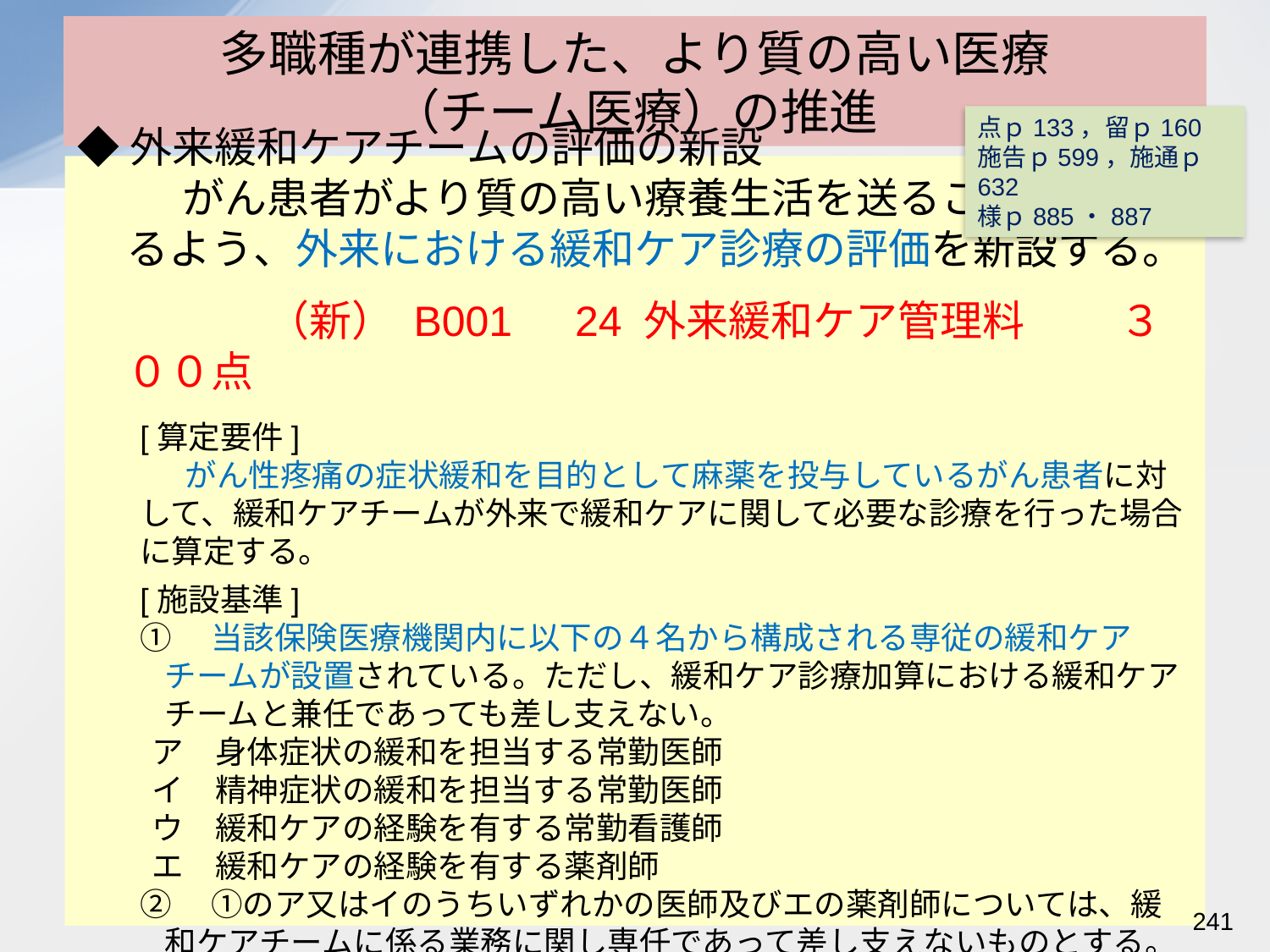

# 多職種が連携した、より質の高い医療 （チーム医療）の推進
点ｐ133，留ｐ160
施告ｐ599，施通ｐ632
様ｐ885・887
◆外来緩和ケアチームの評価の新設
　がん患者がより質の高い療養生活を送ることができるよう、外来における緩和ケア診療の評価を新設する。
　　　（新） B001　24 外来緩和ケア管理料　　 ３００点
[算定要件]
　がん性疼痛の症状緩和を目的として麻薬を投与しているがん患者に対して、緩和ケアチームが外来で緩和ケアに関して必要な診療を行った場合に算定する。
[施設基準]
①　当該保険医療機関内に以下の４名から構成される専従の緩和ケアチームが設置されている。ただし、緩和ケア診療加算における緩和ケアチームと兼任であっても差し支えない。
ア　身体症状の緩和を担当する常勤医師
イ　精神症状の緩和を担当する常勤医師
ウ　緩和ケアの経験を有する常勤看護師
エ　緩和ケアの経験を有する薬剤師
②　①のア又はイのうちいずれかの医師及びエの薬剤師については、緩和ケアチームに係る業務に関し専任であって差し支えないものとする。
241